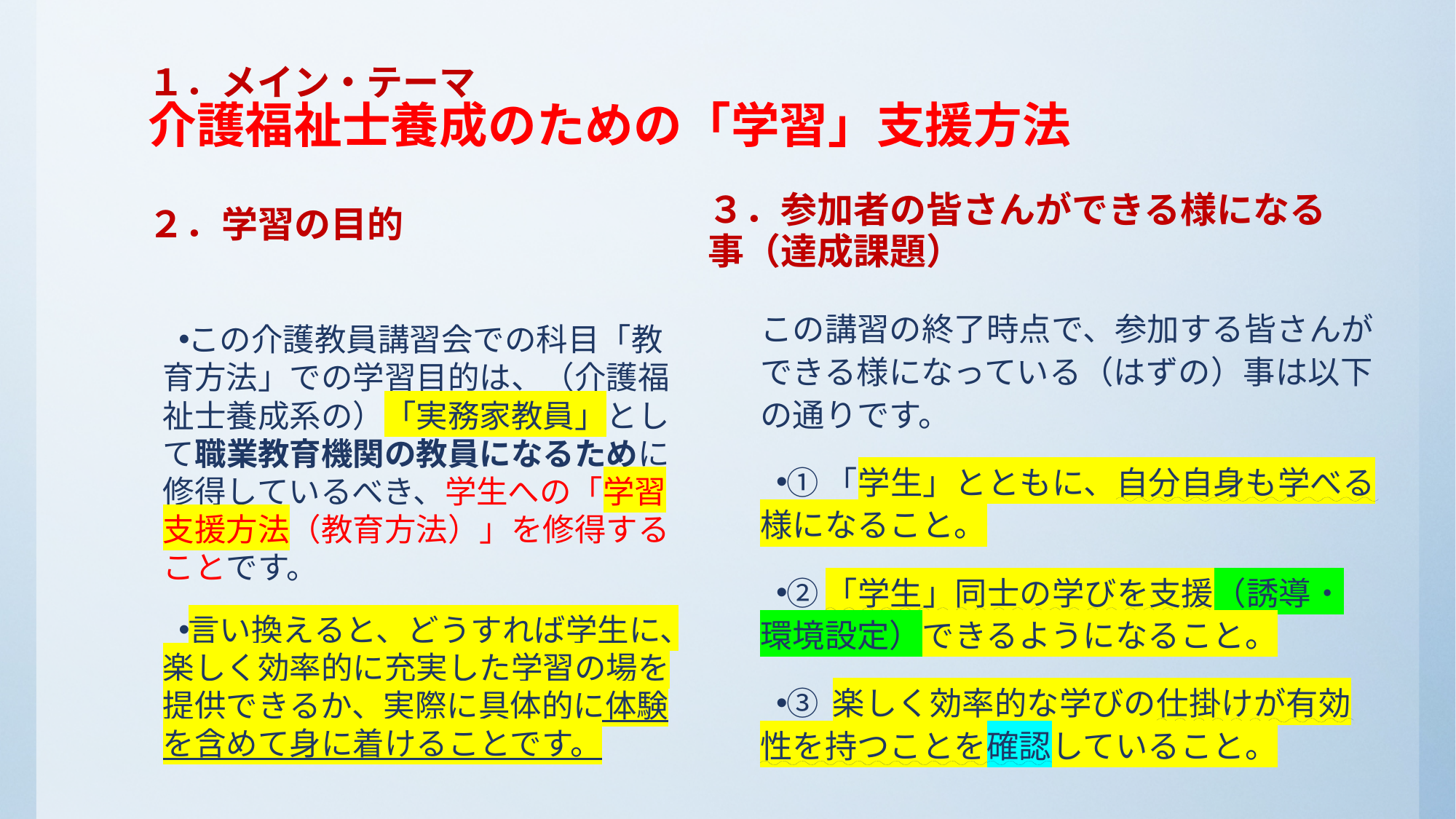

# １．メイン・テーマ　　 介護福祉士養成のための「学習」支援方法
２．学習の目的
３．参加者の皆さんができる様になる事（達成課題）
この講習の終了時点で、参加する皆さんができる様になっている（はずの）事は以下の通りです。
①「学生」とともに、自分自身も学べる様になること。
②「学生」同士の学びを支援（誘導・環境設定）できるようになること。
③ 楽しく効率的な学びの仕掛けが有効性を持つことを確認していること。

この介護教員講習会での科目「教育方法」での学習目的は、（介護福祉士養成系の）「実務家教員」として職業教育機関の教員になるために修得しているべき、学生への「学習支援方法（教育方法）」を修得することです。
言い換えると、どうすれば学生に、楽しく効率的に充実した学習の場を提供できるか、実際に具体的に体験を含めて身に着けることです。